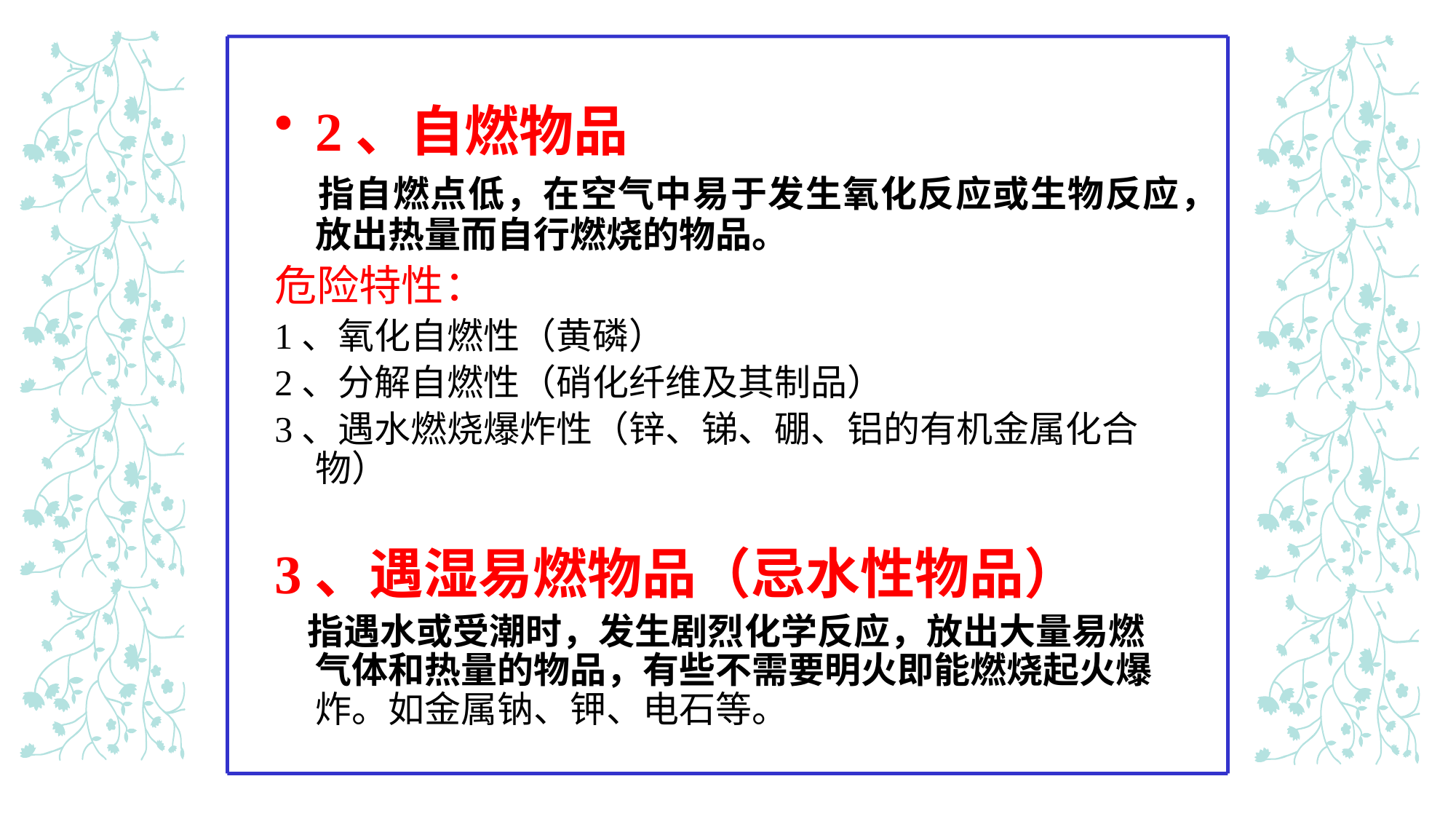

2、自燃物品
   指自燃点低，在空气中易于发生氧化反应或生物反应，放出热量而自行燃烧的物品。
危险特性：
1、氧化自燃性（黄磷）
2、分解自燃性（硝化纤维及其制品）
3、遇水燃烧爆炸性（锌、锑、硼、铝的有机金属化合物）

3、遇湿易燃物品（忌水性物品）
   指遇水或受潮时，发生剧烈化学反应，放出大量易燃气体和热量的物品，有些不需要明火即能燃烧起火爆炸。如金属钠、钾、电石等。